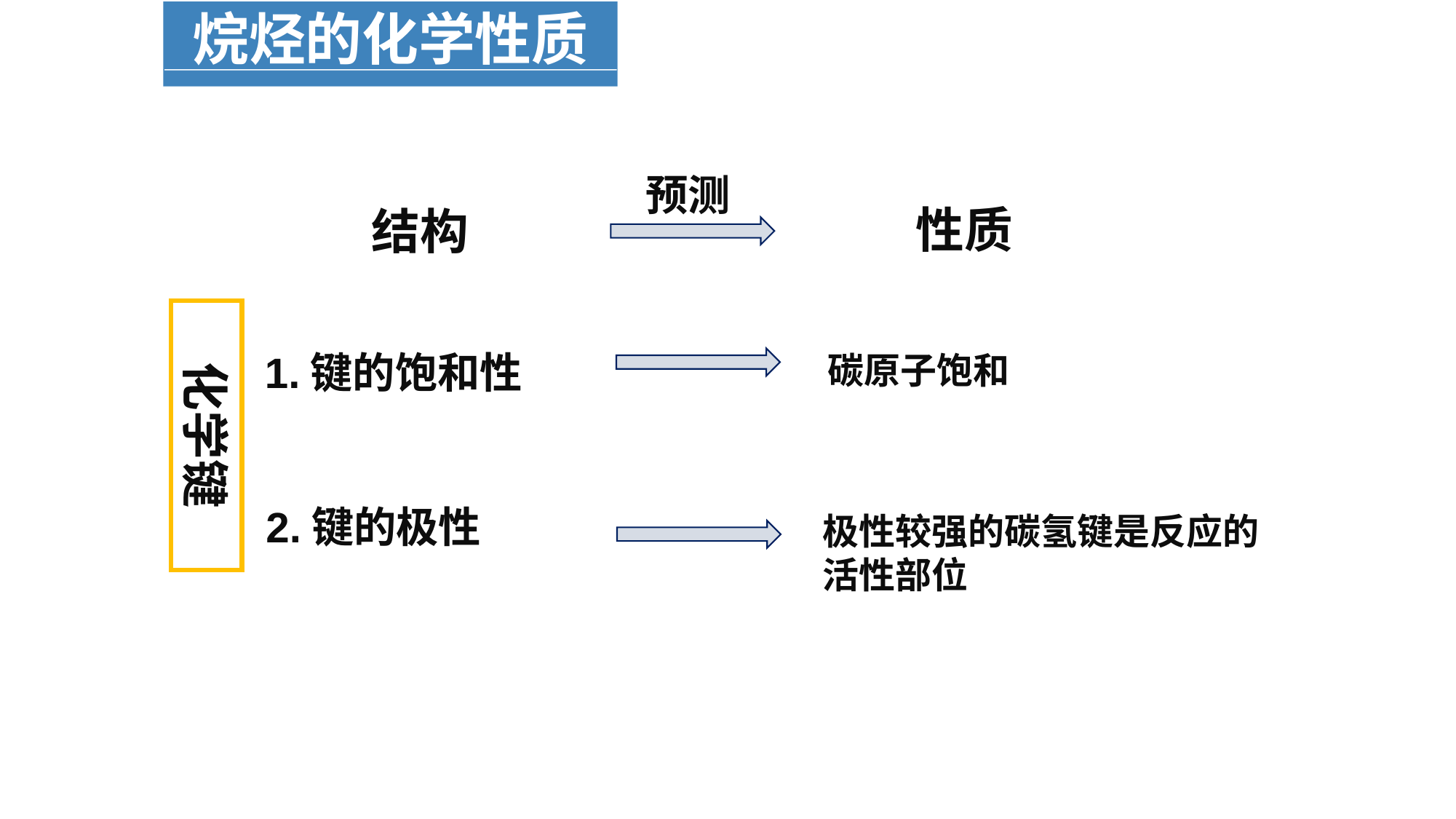

烷烃的化学性质
预测
性质
结构

化学键
1.键的饱和性
碳原子饱和

2.键的极性
极性较强的碳氢键是反应的活性部位